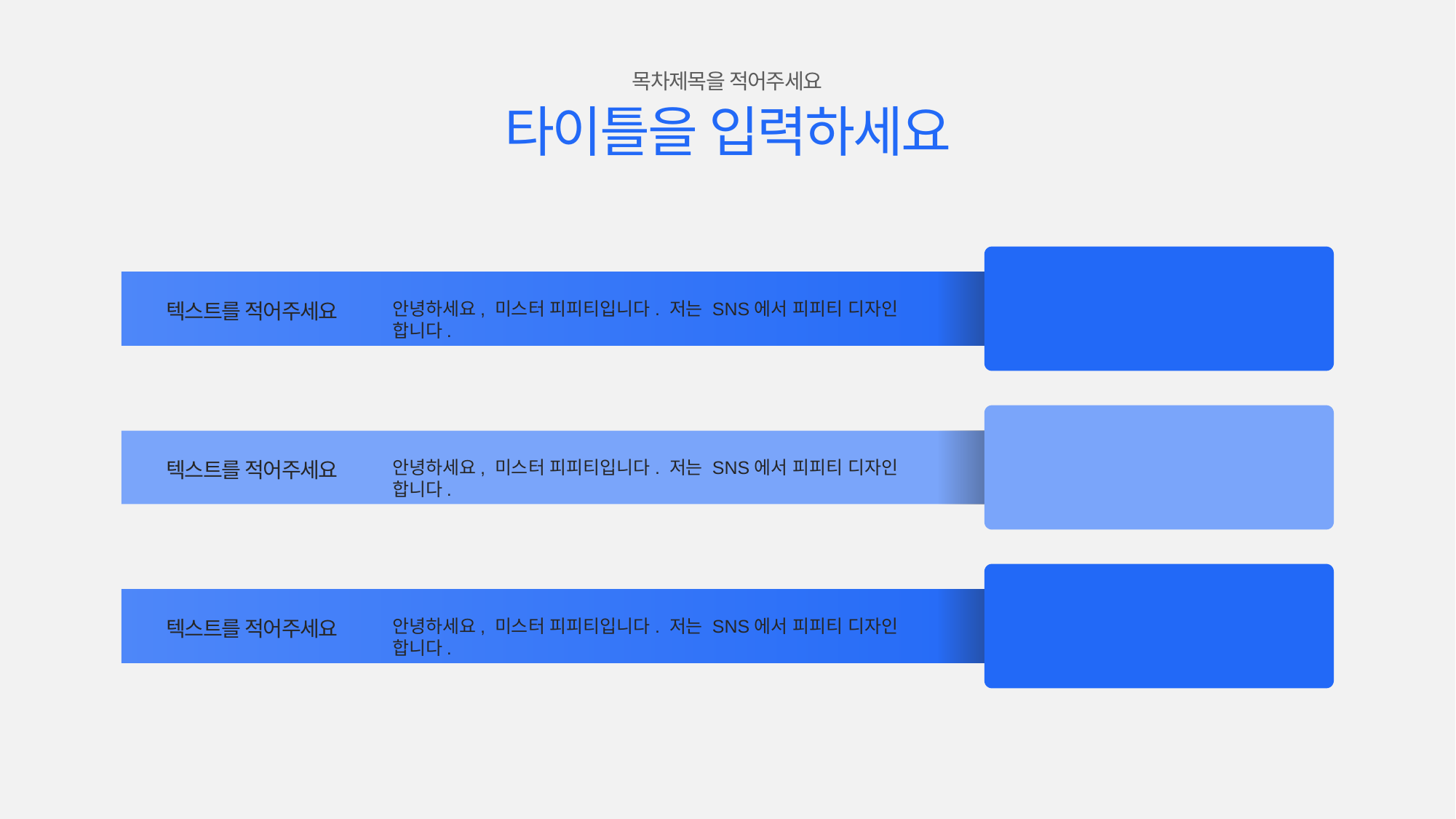

목차제목을 적어주세요
타이틀을 입력하세요

₩2,203,209
텍스트를 적어주세요
안녕하세요, 미스터 피피티입니다. 저는 SNS에서 피피티 디자인 합니다.

₩1,456,159
텍스트를 적어주세요
안녕하세요, 미스터 피피티입니다. 저는 SNS에서 피피티 디자인 합니다.

₩7,753,789
텍스트를 적어주세요
안녕하세요, 미스터 피피티입니다. 저는 SNS에서 피피티 디자인 합니다.